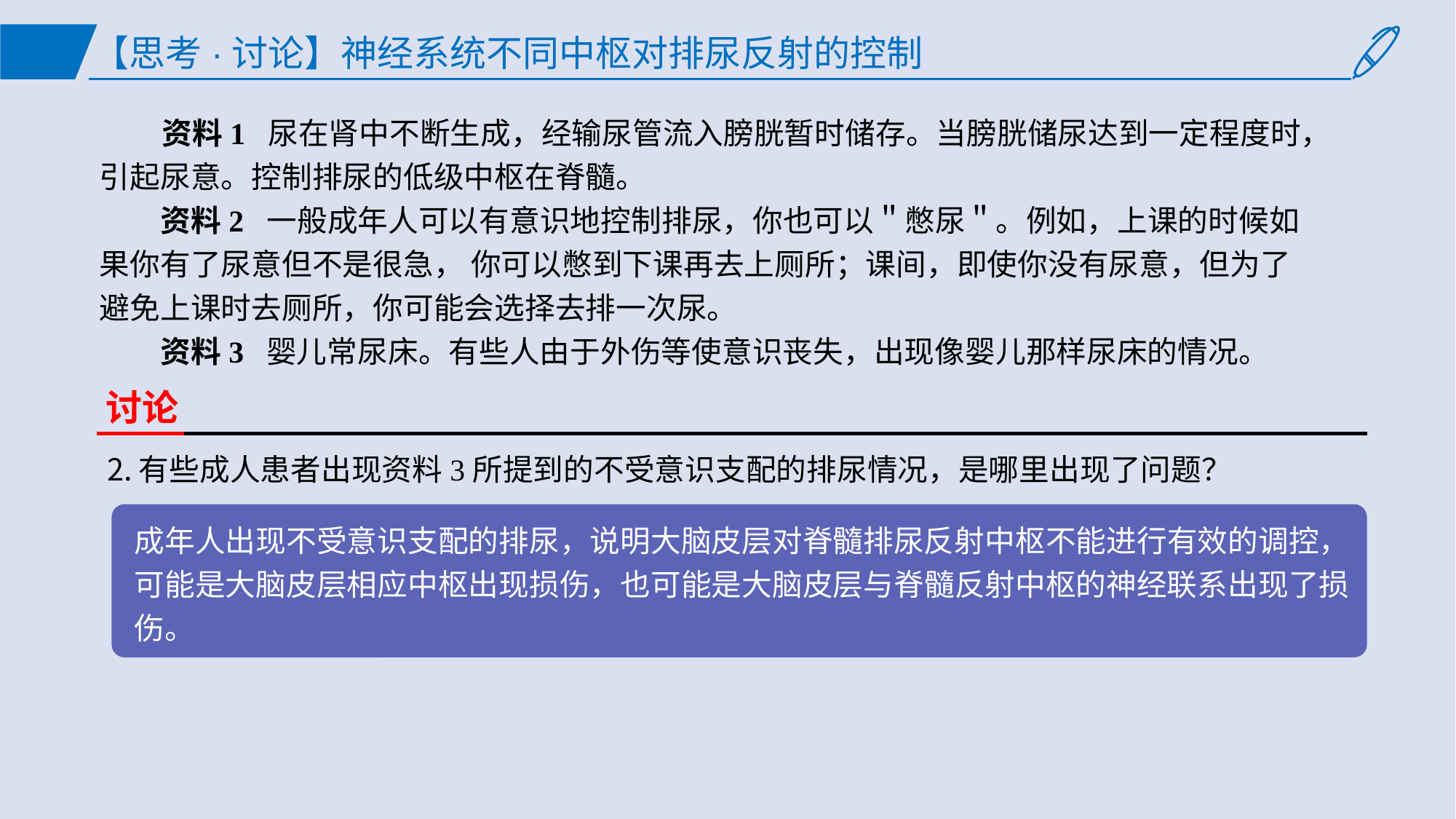

【思考·讨论】神经系统不同中枢对排尿反射的控制

        资料1  尿在肾中不断生成，经输尿管流入膀胱暂时储存。当膀胱储尿达到一定程度时，引起尿意。控制排尿的低级中枢在脊髓。
        资料2  一般成年人可以有意识地控制排尿，你也可以＂憋尿＂。例如，上课的时候如果你有了尿意但不是很急， 你可以憋到下课再去上厕所；课间，即使你没有尿意，但为了避免上课时去厕所，你可能会选择去排一次尿。
        资料3  婴儿常尿床。有些人由于外伤等使意识丧失，出现像婴儿那样尿床的情况。
讨论
有些成人患者出现资料3所提到的不受意识支配的排尿情况，是哪里出现了问题？

成年人出现不受意识支配的排尿，说明大脑皮层对脊髓排尿反射中枢不能进行有效的调控，可能是大脑皮层相应中枢出现损伤，也可能是大脑皮层与脊髓反射中枢的神经联系出现了损伤。